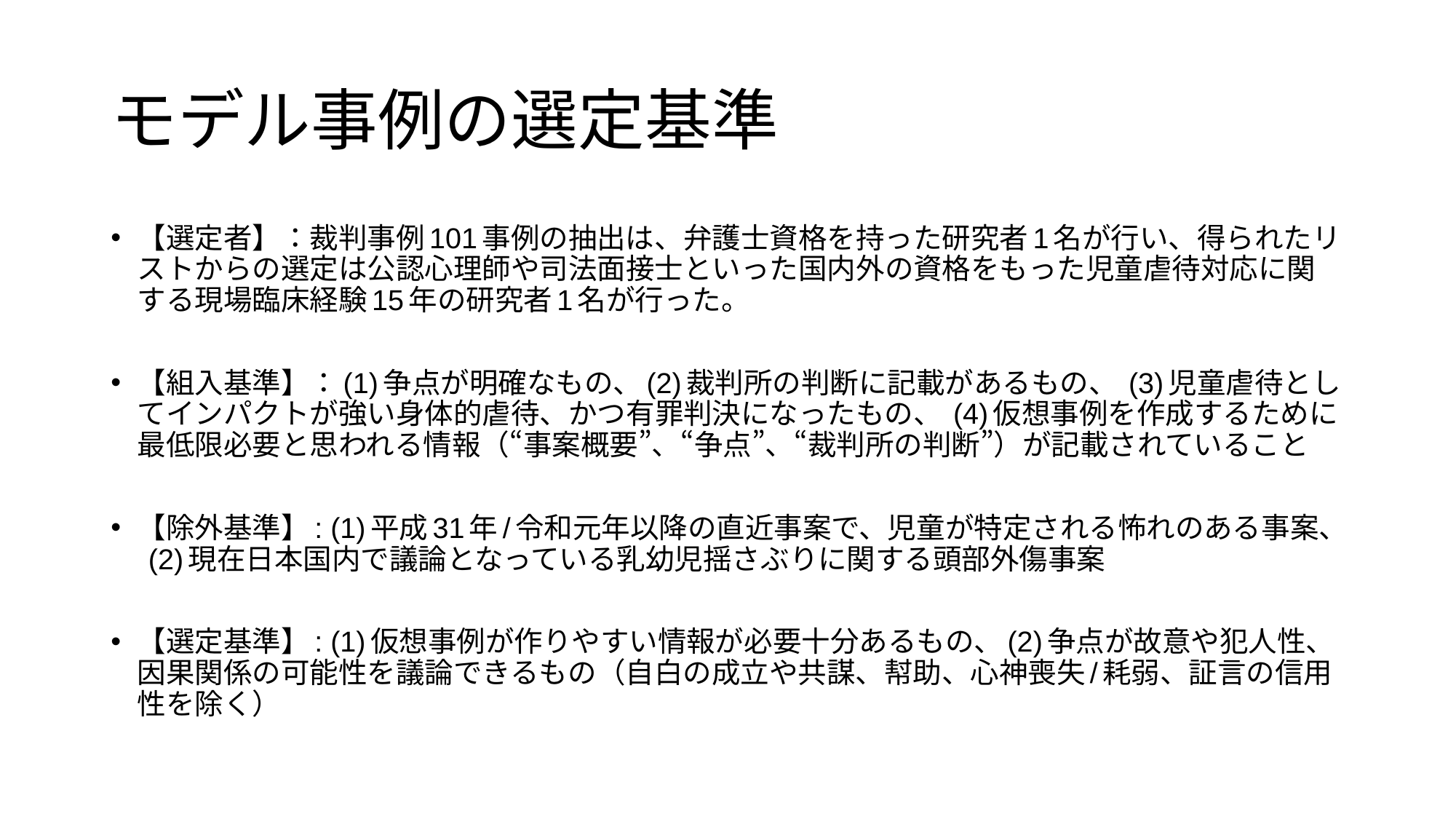

# モデル事例の選定基準
【選定者】：裁判事例101事例の抽出は、弁護士資格を持った研究者1名が行い、得られたリストからの選定は公認心理師や司法面接士といった国内外の資格をもった児童虐待対応に関する現場臨床経験15年の研究者1名が行った。

【組入基準】：(1)争点が明確なもの、(2)裁判所の判断に記載があるもの、 (3)児童虐待としてインパクトが強い身体的虐待、かつ有罪判決になったもの、 (4)仮想事例を作成するために最低限必要と思われる情報（“事案概要”、“争点”、“裁判所の判断”）が記載されていること

【除外基準】: (1)平成31年/令和元年以降の直近事案で、児童が特定される怖れのある事案、 (2)現在日本国内で議論となっている乳幼児揺さぶりに関する頭部外傷事案

【選定基準】: (1)仮想事例が作りやすい情報が必要十分あるもの、(2)争点が故意や犯人性、因果関係の可能性を議論できるもの（自白の成立や共謀、幇助、心神喪失/耗弱、証言の信用性を除く）